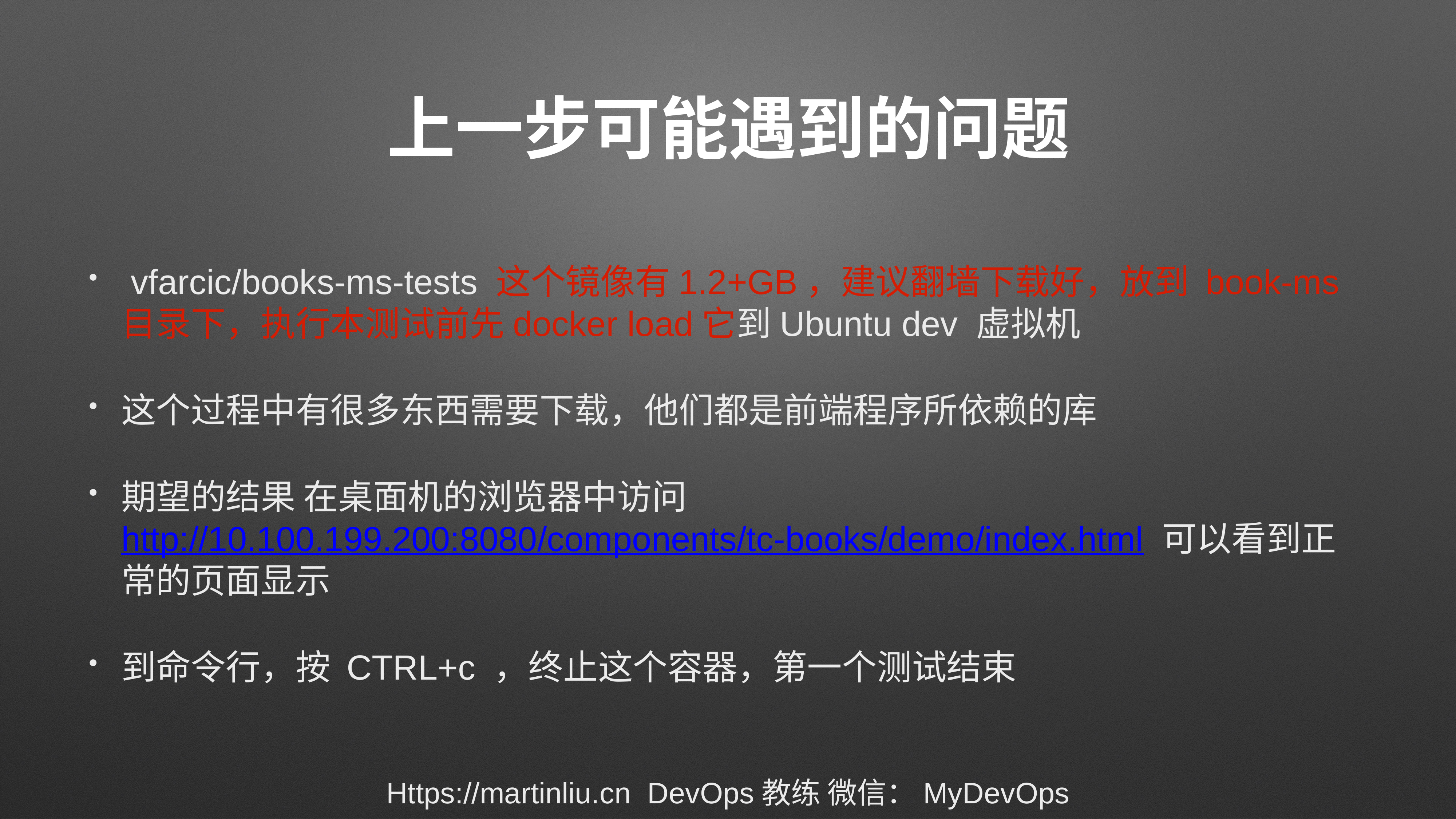

# 上一步可能遇到的问题
 vfarcic/books-ms-tests 这个镜像有1.2+GB，建议翻墙下载好，放到 book-ms目录下，执行本测试前先docker load它到Ubuntu dev 虚拟机
这个过程中有很多东西需要下载，他们都是前端程序所依赖的库
期望的结果 在桌面机的浏览器中访问 http://10.100.199.200:8080/components/tc-books/demo/index.html 可以看到正常的页面显示
到命令行，按 CTRL+c ，终止这个容器，第一个测试结束